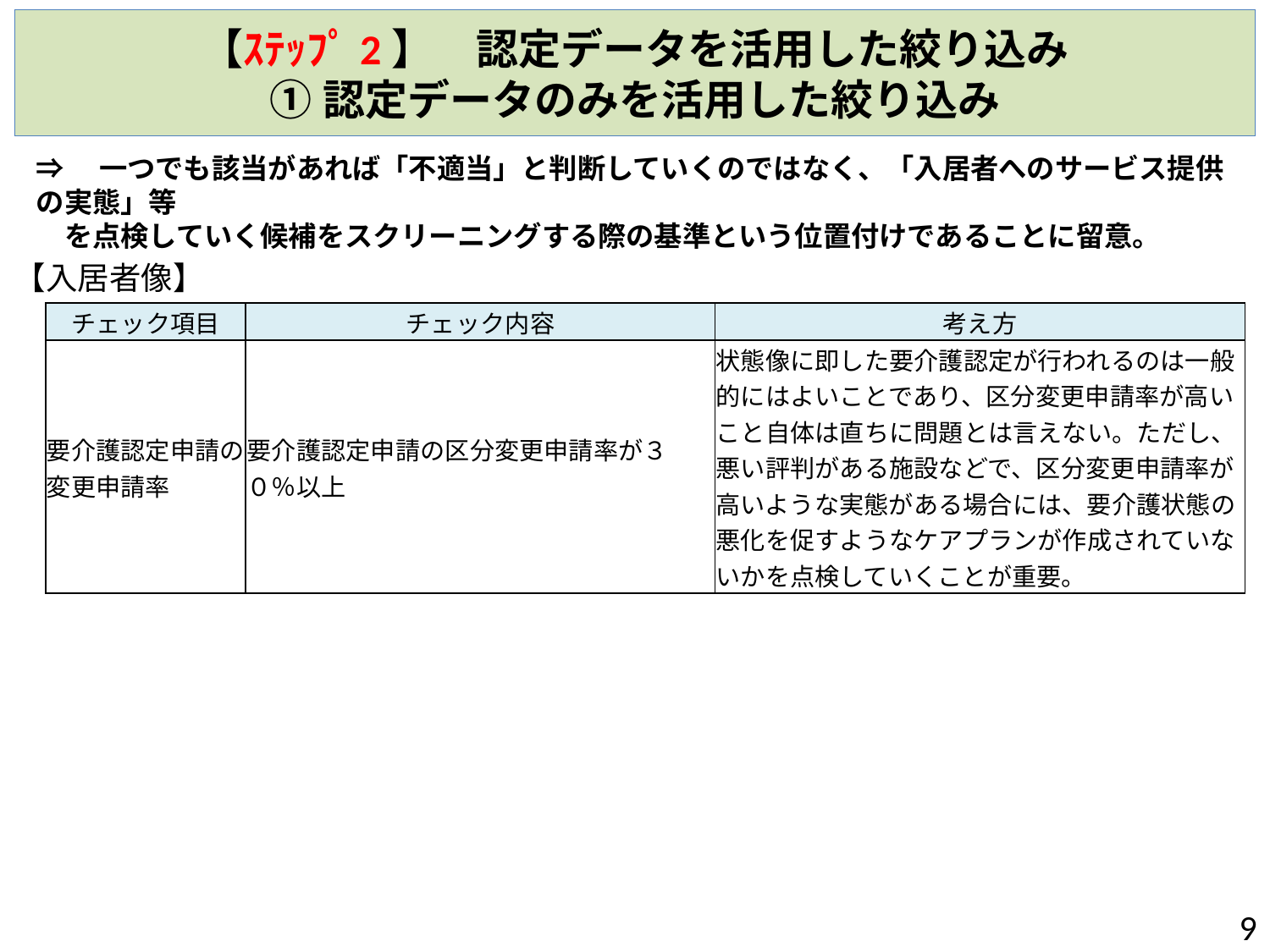

【ｽﾃｯﾌﾟ2】　認定データを活用した絞り込み
①認定データのみを活用した絞り込み
⇒　一つでも該当があれば「不適当」と判断していくのではなく、「入居者へのサービス提供の実態」等
　を点検していく候補をスクリーニングする際の基準という位置付けであることに留意。
【入居者像】
| チェック項目 | チェック内容 | 考え方 |
| --- | --- | --- |
| 要介護認定申請の 変更申請率 | 要介護認定申請の区分変更申請率が３０％以上 | 状態像に即した要介護認定が行われるのは一般的にはよいことであり、区分変更申請率が高いこと自体は直ちに問題とは言えない。ただし、悪い評判がある施設などで、区分変更申請率が高いような実態がある場合には、要介護状態の悪化を促すようなケアプランが作成されていないかを点検していくことが重要。 |
9